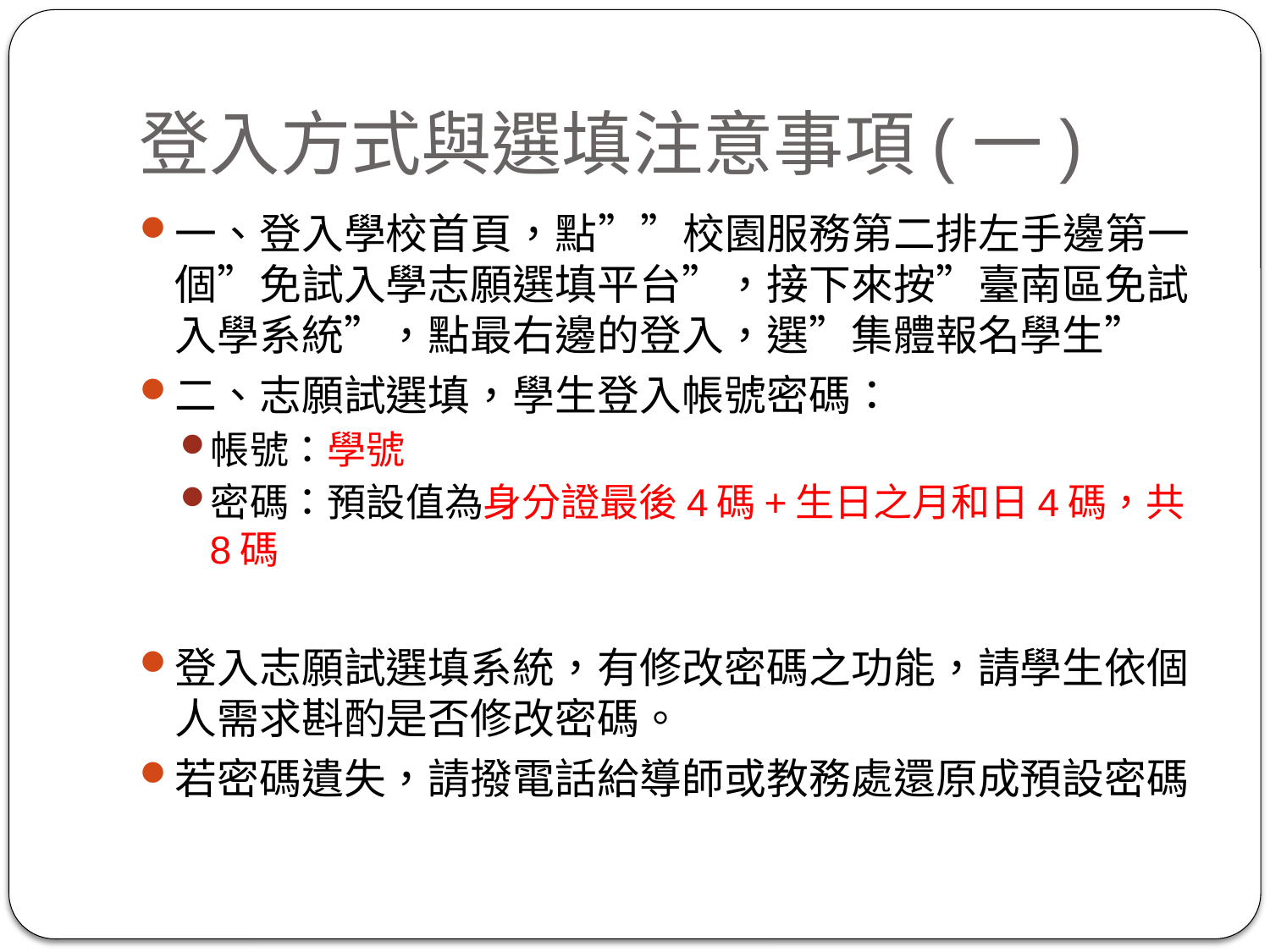

# 登入方式與選填注意事項(一)
一、登入學校首頁，點””校園服務第二排左手邊第一個”免試入學志願選填平台”，接下來按”臺南區免試入學系統”，點最右邊的登入，選”集體報名學生”
二、志願試選填，學生登入帳號密碼：
帳號：學號
密碼：預設值為身分證最後4碼+生日之月和日4碼，共8碼

登入志願試選填系統，有修改密碼之功能，請學生依個人需求斟酌是否修改密碼。
若密碼遺失，請撥電話給導師或教務處還原成預設密碼